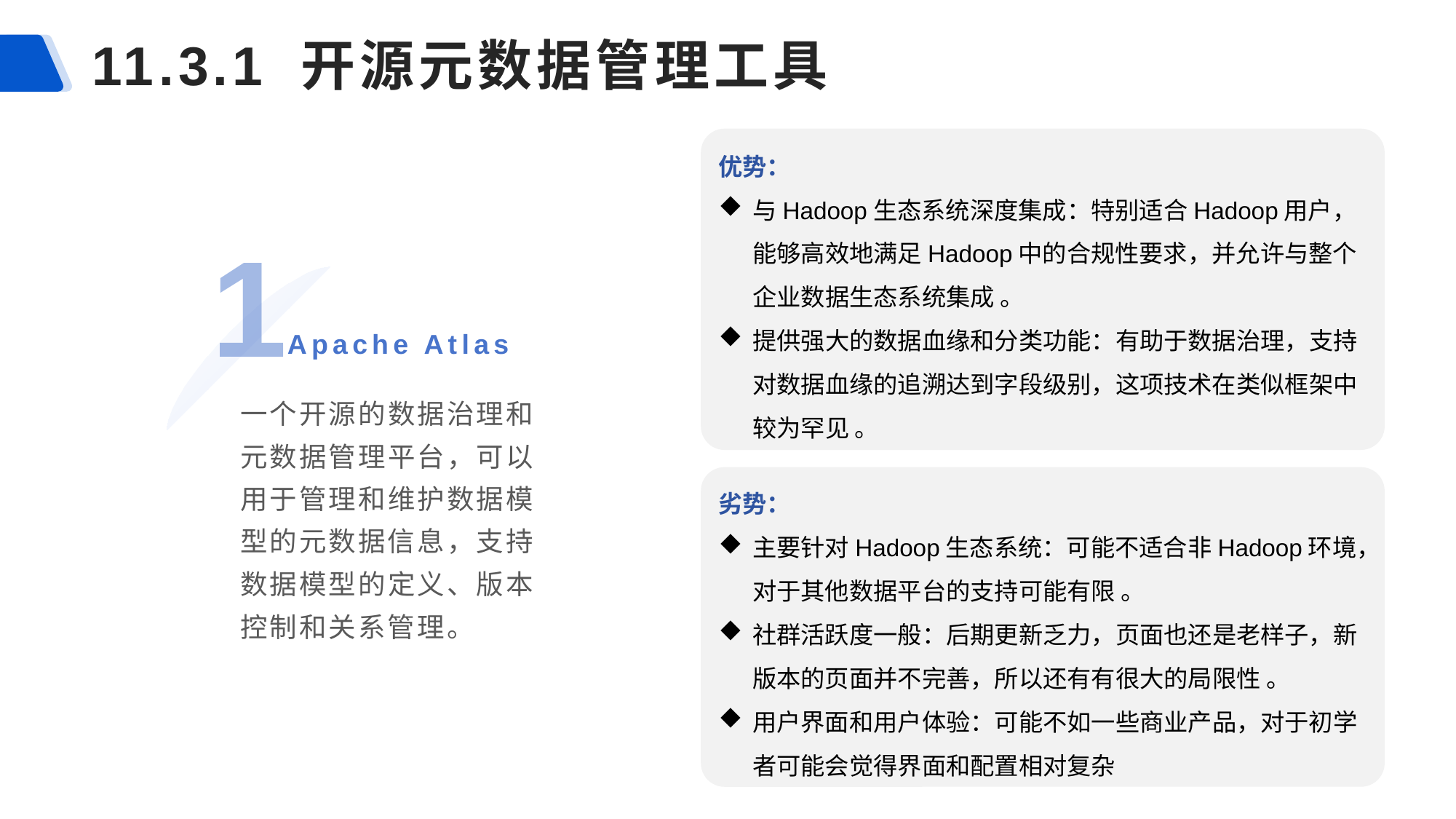

# 11.3.1 开源元数据管理工具
优势：
与Hadoop生态系统深度集成：特别适合Hadoop用户，能够高效地满足Hadoop中的合规性要求，并允许与整个企业数据生态系统集成 。
提供强大的数据血缘和分类功能：有助于数据治理，支持对数据血缘的追溯达到字段级别，这项技术在类似框架中较为罕见 。
1

Apache Atlas
一个开源的数据治理和元数据管理平台，可以用于管理和维护数据模型的元数据信息，支持数据模型的定义、版本控制和关系管理。
劣势：
主要针对Hadoop生态系统：可能不适合非Hadoop环境，对于其他数据平台的支持可能有限 。
社群活跃度一般：后期更新乏力，页面也还是老样子，新版本的页面并不完善，所以还有有很大的局限性 。
用户界面和用户体验：可能不如一些商业产品，对于初学者可能会觉得界面和配置相对复杂